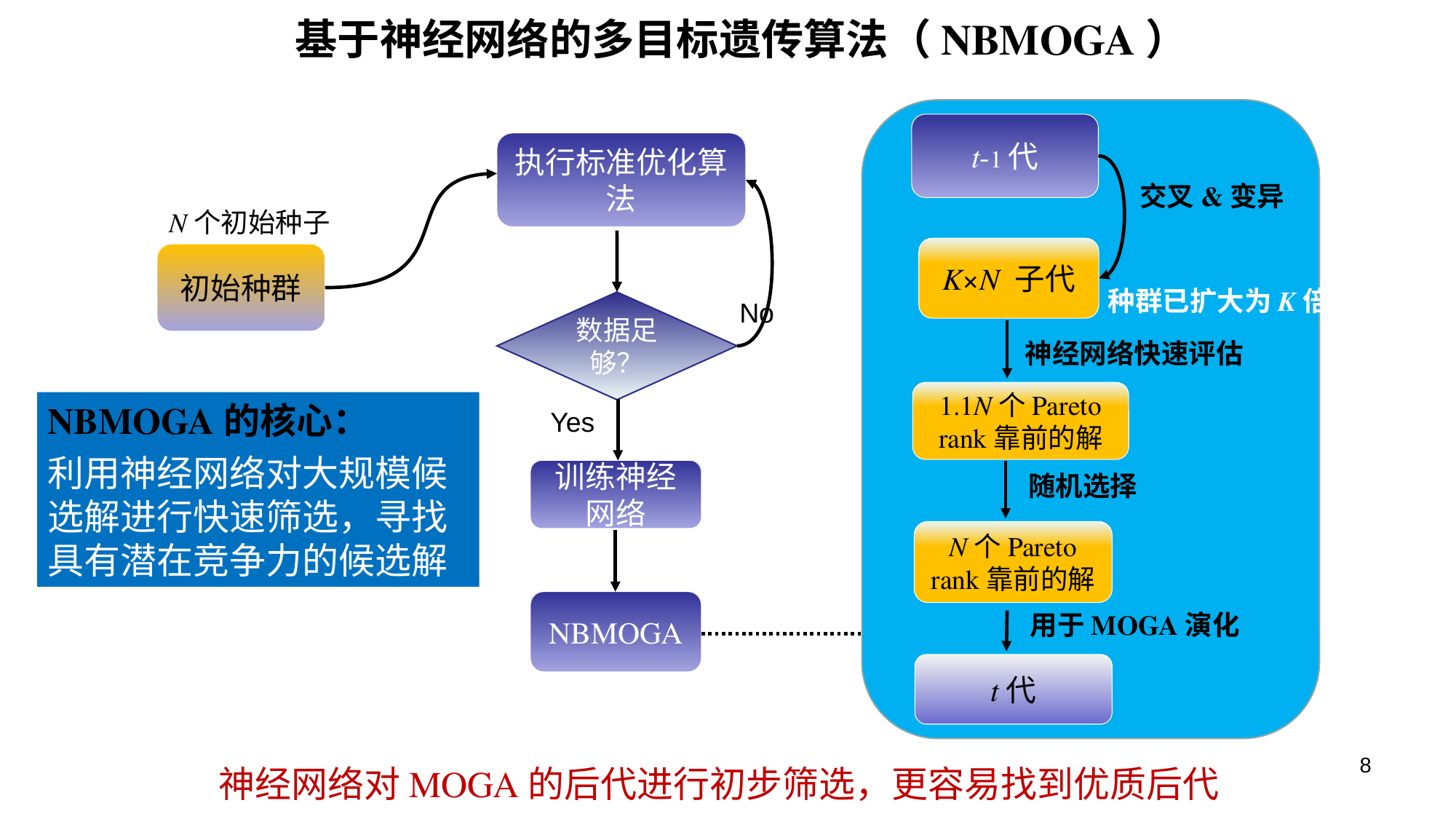

基于神经网络的多目标遗传算法（NBMOGA）

t-1代
执行标准优化算法
交叉&变异
N个初始种子
K×N 子代
初始种群
种群已扩大为K倍
No
数据足够？
神经网络快速评估
1.1N个Pareto rank靠前的解
NBMOGA的核心：
利用神经网络对大规模候选解进行快速筛选，寻找具有潜在竞争力的候选解
Yes
训练神经网络
随机选择
N个Pareto rank靠前的解
NBMOGA
用于MOGA演化
t代
8
神经网络对MOGA的后代进行初步筛选，更容易找到优质后代